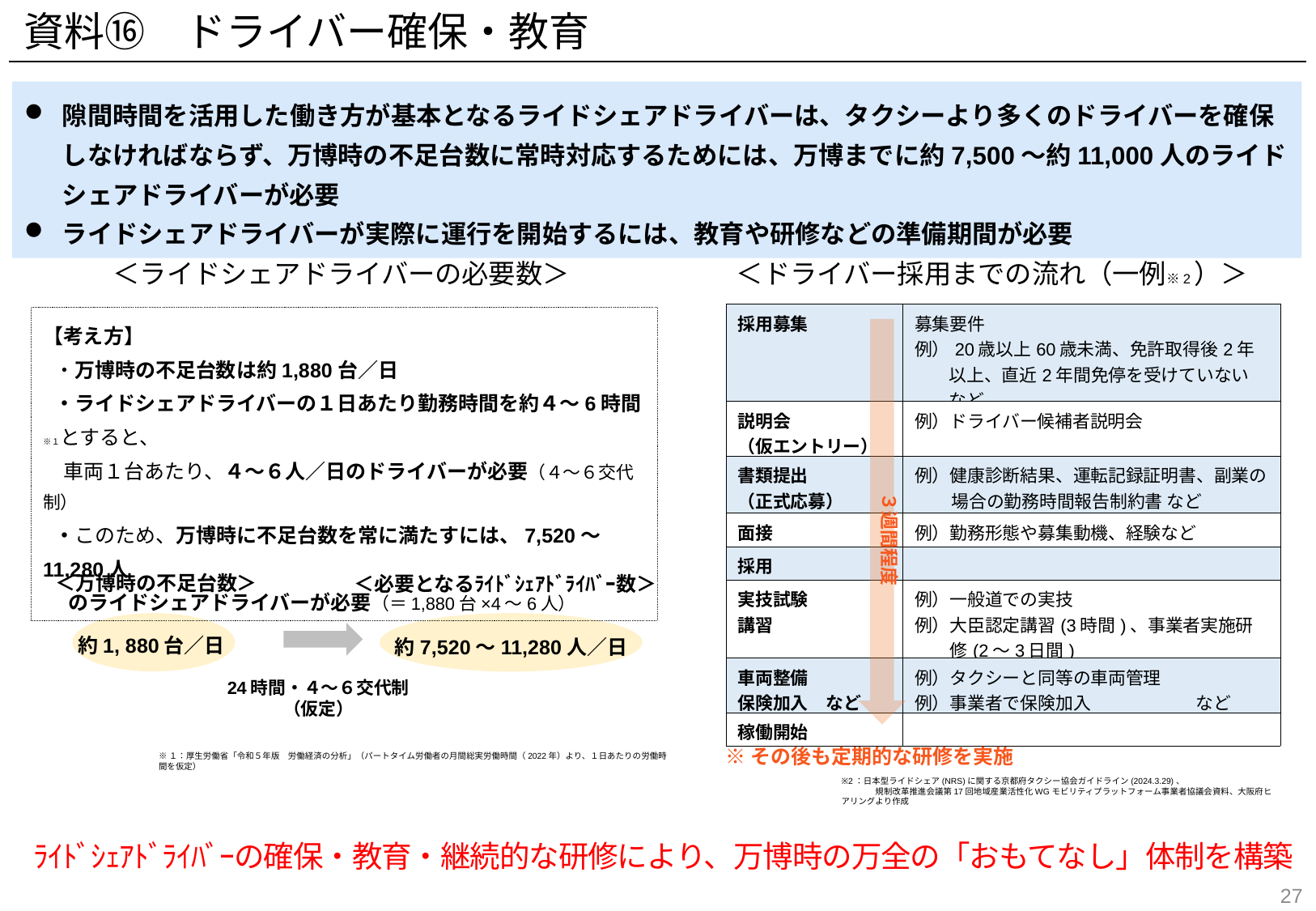

資料⑯　ドライバー確保・教育
隙間時間を活用した働き方が基本となるライドシェアドライバーは、タクシーより多くのドライバーを確保しなければならず、万博時の不足台数に常時対応するためには、万博までに約7,500～約11,000人のライドシェアドライバーが必要
ライドシェアドライバーが実際に運行を開始するには、教育や研修などの準備期間が必要
＜ライドシェアドライバーの必要数＞
＜ドライバー採用までの流れ（一例※2）＞
| 採用募集 | 募集要件 例）20歳以上60歳未満、免許取得後2年以上、直近2年間免停を受けていない　など |
| --- | --- |
| 説明会 （仮エントリー） | 例）ドライバー候補者説明会 |
| 書類提出 （正式応募） | 例）健康診断結果、運転記録証明書、副業の場合の勤務時間報告制約書 など |
| 面接 | 例）勤務形態や募集動機、経験など |
| 採用 |  |
| 実技試験 講習 | 例）一般道での実技 例）大臣認定講習(3時間)、事業者実施研修(2～3日間) |
| 車両整備 保険加入　など | 例）タクシーと同等の車両管理 例）事業者で保険加入　　　　　　など |
| 稼働開始 |  |
【考え方】
・万博時の不足台数は約1,880台／日
・ライドシェアドライバーの１日あたり勤務時間を約４～6時間※１とすると、
 車両１台あたり、４～６人／日のドライバーが必要（４～６交代制）
・このため、万博時に不足台数を常に満たすには、7,520～11,280人
  のライドシェアドライバーが必要（＝1,880台×4～6人）

３週間程度
＜万博時の不足台数＞
＜必要となるﾗｲﾄﾞｼｪｱﾄﾞﾗｲﾊﾞｰ数＞

約1, 880台／日
約7,520～11,280人／日

24時間・４～６交代制（仮定）
※その後も定期的な研修を実施
※１：厚生労働省「令和５年版　労働経済の分析」（パートタイム労働者の月間総実労働時間（2022年）より、１日あたりの労働時間を仮定）
※2：日本型ライドシェア(NRS)に関する京都府タクシー協会ガイドライン(2024.3.29)、
　　　　規制改革推進会議第17回地域産業活性化WGモビリティプラットフォーム事業者協議会資料、大阪府ヒアリングより作成
ﾗｲﾄﾞｼｪｱﾄﾞﾗｲﾊﾞｰの確保・教育・継続的な研修により、万博時の万全の「おもてなし」体制を構築
27